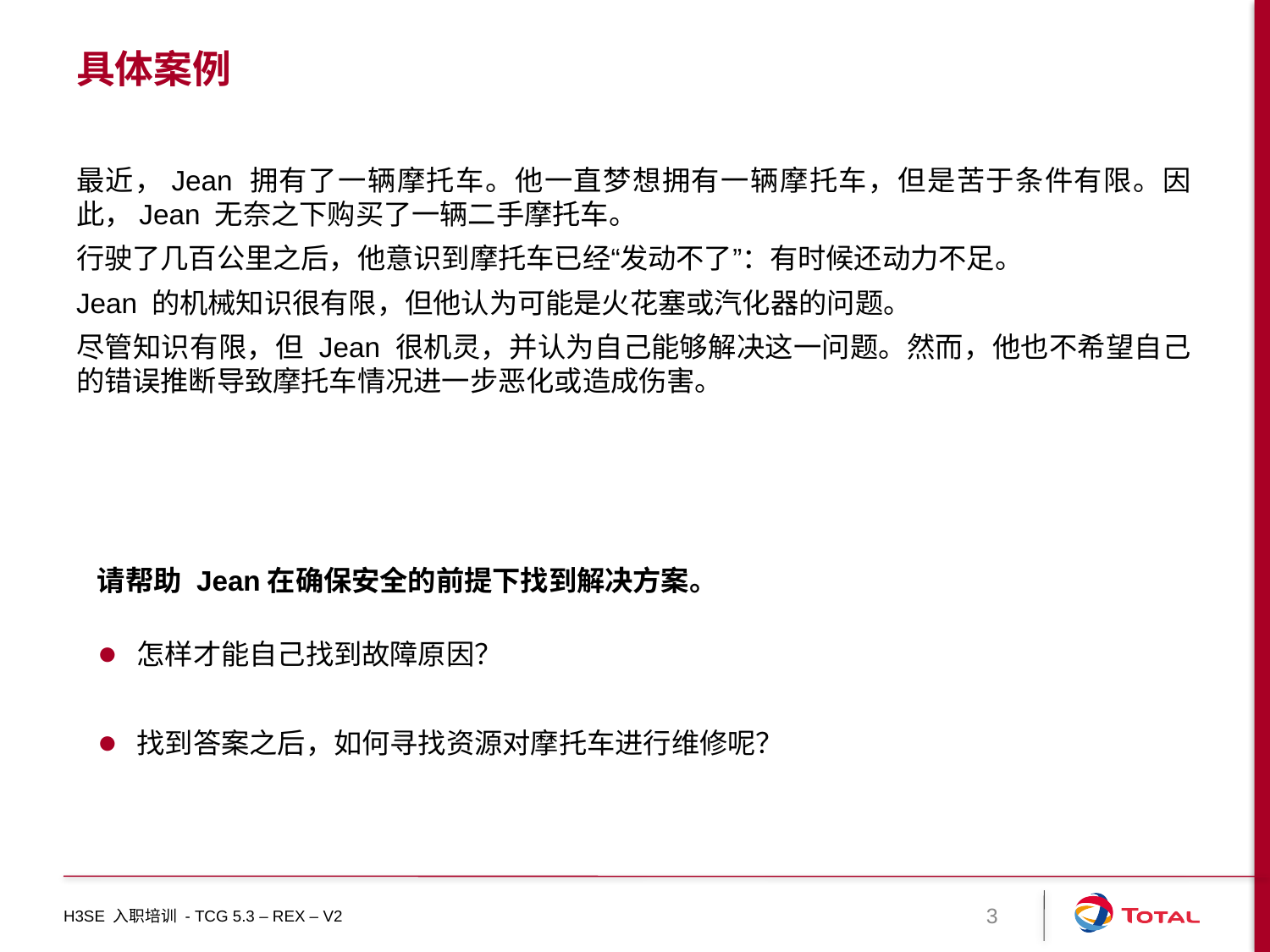

# 具体案例
最近，Jean 拥有了一辆摩托车。他一直梦想拥有一辆摩托车，但是苦于条件有限。因此，Jean 无奈之下购买了一辆二手摩托车。
行驶了几百公里之后，他意识到摩托车已经“发动不了”：有时候还动力不足。
Jean 的机械知识很有限，但他认为可能是火花塞或汽化器的问题。
尽管知识有限，但 Jean 很机灵，并认为自己能够解决这一问题。然而，他也不希望自己的错误推断导致摩托车情况进一步恶化或造成伤害。
请帮助 Jean在确保安全的前提下找到解决方案。

怎样才能自己找到故障原因？

找到答案之后，如何寻找资源对摩托车进行维修呢？

H3SE 入职培训 - TCG 5.3 – REX – V2
3